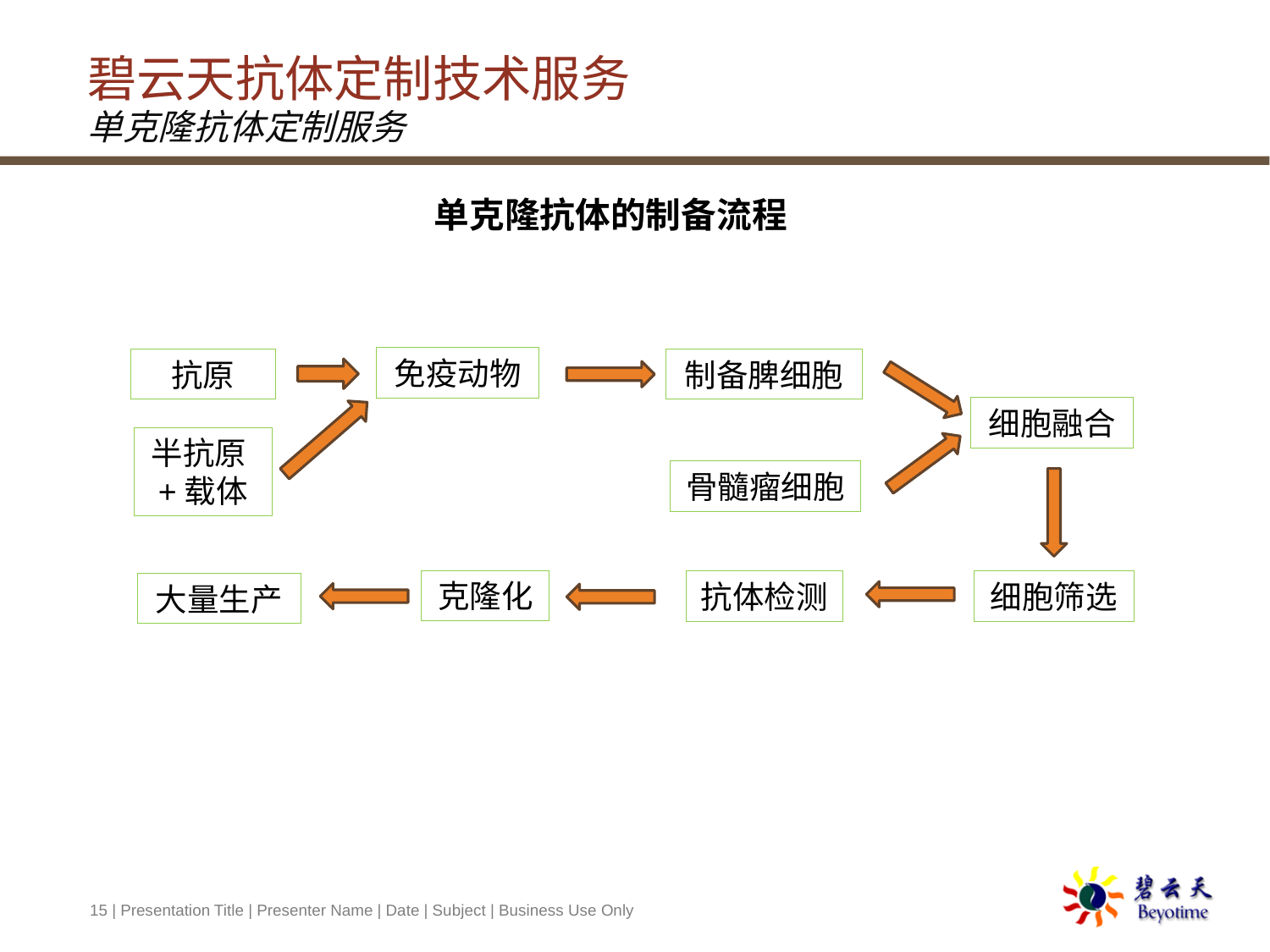

# 碧云天抗体定制技术服务 单克隆抗体定制服务
单克隆抗体的制备流程
免疫动物
制备脾细胞
抗原

细胞融合

半抗原+载体

骨髓瘤细胞

克隆化
抗体检测
细胞筛选
大量生产

15 | Presentation Title | Presenter Name | Date | Subject | Business Use Only